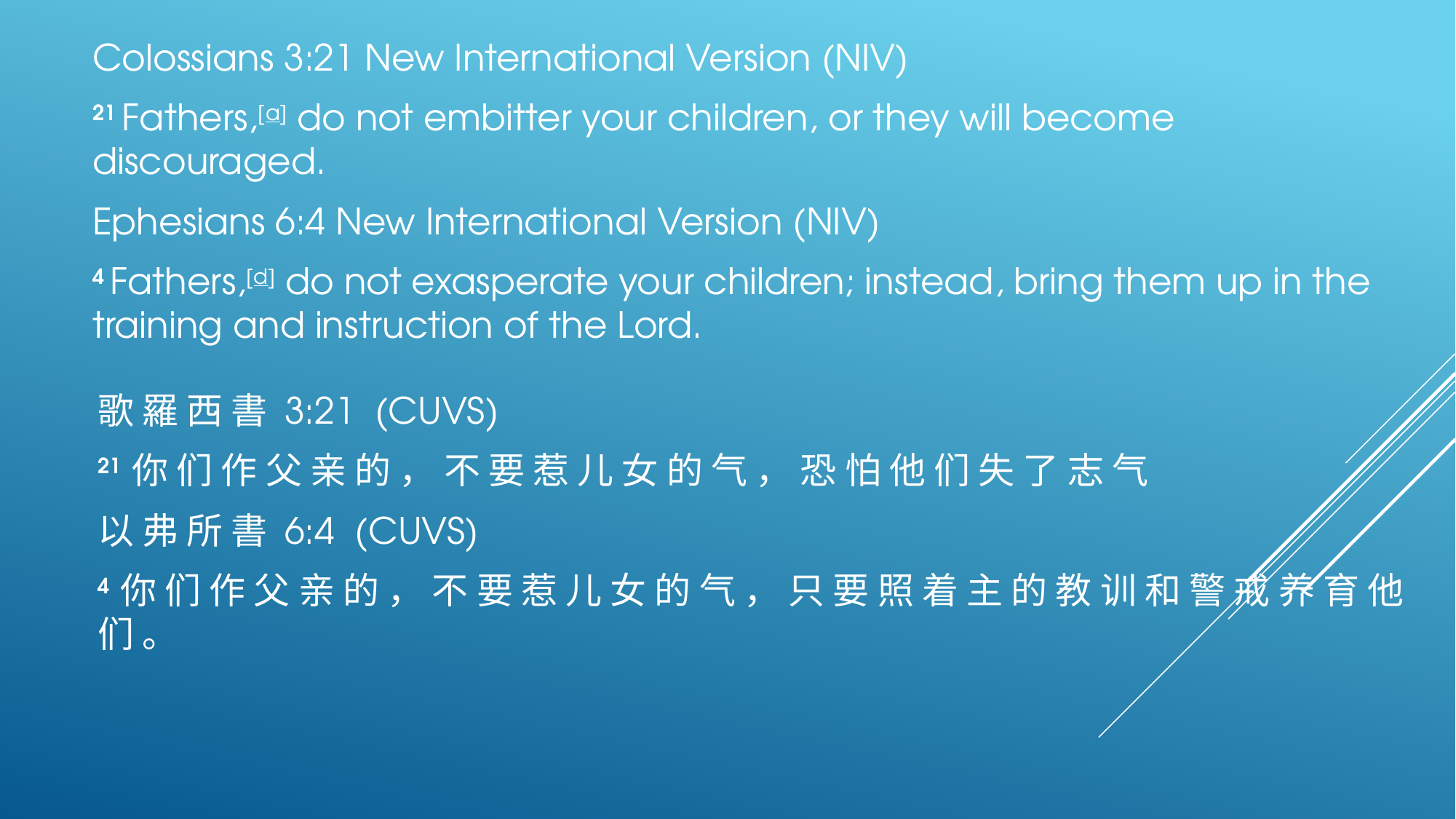

Colossians 3:21 New International Version (NIV)
21 Fathers,[a] do not embitter your children, or they will become discouraged.
Ephesians 6:4 New International Version (NIV)
4 Fathers,[d] do not exasperate your children; instead, bring them up in the training and instruction of the Lord.

歌 羅 西 書 3:21  (CUVS)
21 你 们 作 父 亲 的 ， 不 要 惹 儿 女 的 气 ， 恐 怕 他 们 失 了 志 气
以 弗 所 書 6:4  (CUVS)
4 你 们 作 父 亲 的 ， 不 要 惹 儿 女 的 气 ， 只 要 照 着 主 的 教 训 和 警 戒 养 育 他 们 。